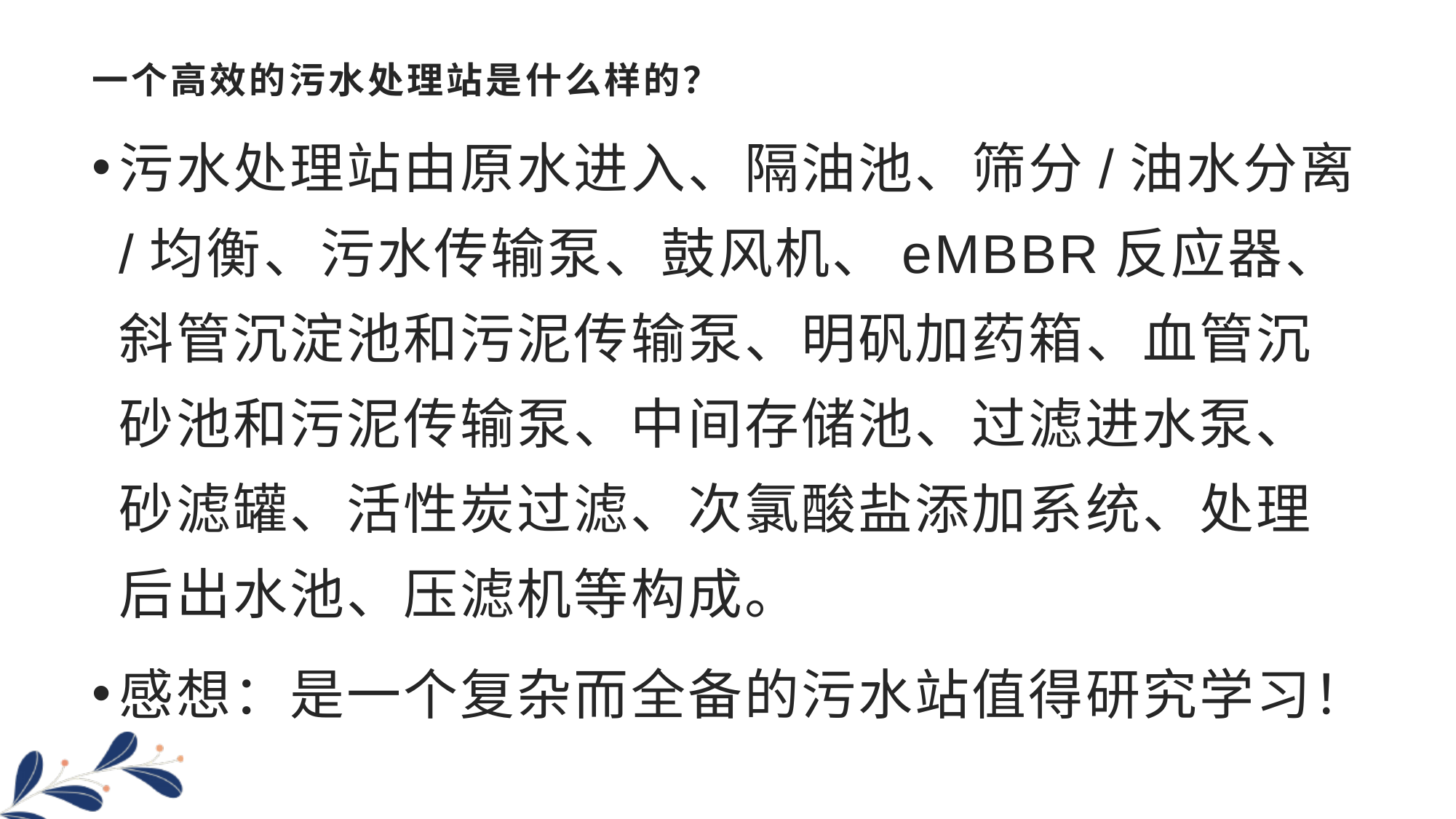

# 一个高效的污水处理站是什么样的？
污水处理站由原水进入、隔油池、筛分/油水分离/均衡、污水传输泵、鼓风机、eMBBR反应器、斜管沉淀池和污泥传输泵、明矾加药箱、血管沉砂池和污泥传输泵、中间存储池、过滤进水泵、砂滤罐、活性炭过滤、次氯酸盐添加系统、处理后出水池、压滤机等构成。
感想：是一个复杂而全备的污水站值得研究学习！